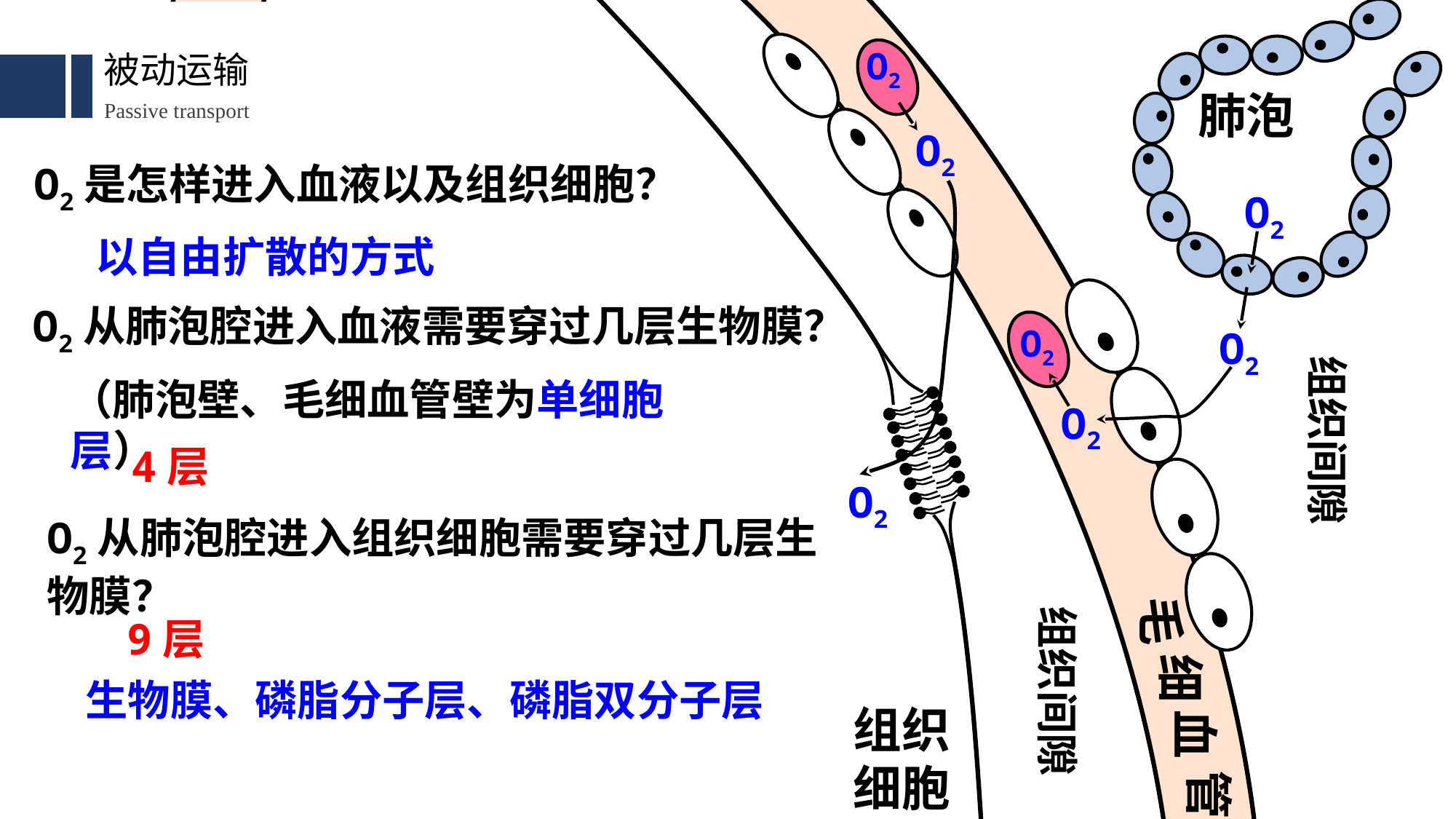

肺泡

O2
被动运输
Passive transport

O2
O2是怎样进入血液以及组织细胞？
O2

以自由扩散的方式

O2从肺泡腔进入血液需要穿过几层生物膜？

O2
O2
组织间隙

（肺泡壁、毛细血管壁为单细胞层）

O2
4层
O2
O2从肺泡腔进入组织细胞需要穿过几层生物膜？
毛
细
血
管
组织间隙
9层
生物膜、磷脂分子层、磷脂双分子层
组织
细胞